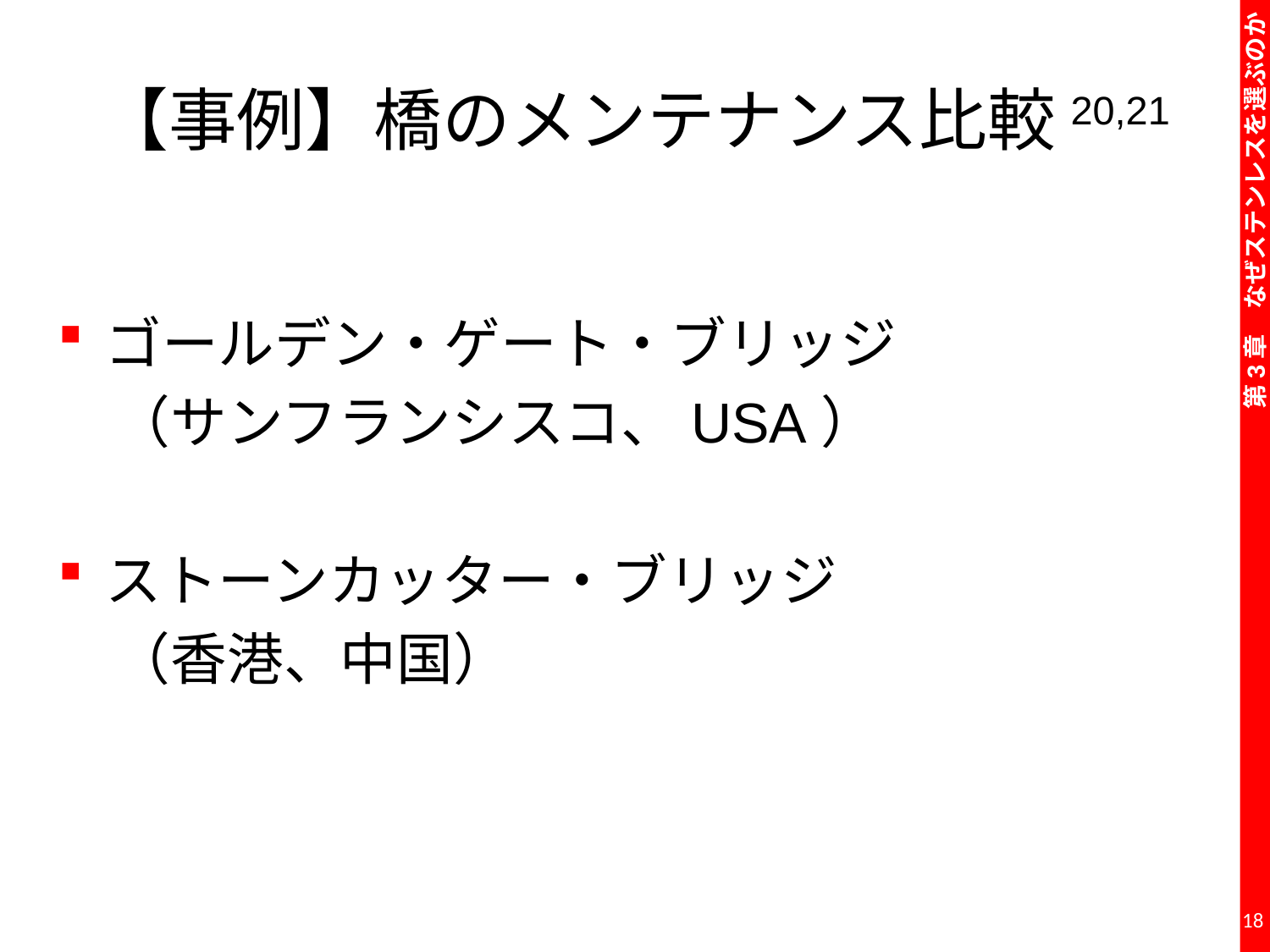

# 【事例】橋のメンテナンス比較20,21

ゴールデン・ゲート・ブリッジ
　（サンフランシスコ、USA）

ストーンカッター・ブリッジ
　（香港、中国）
18